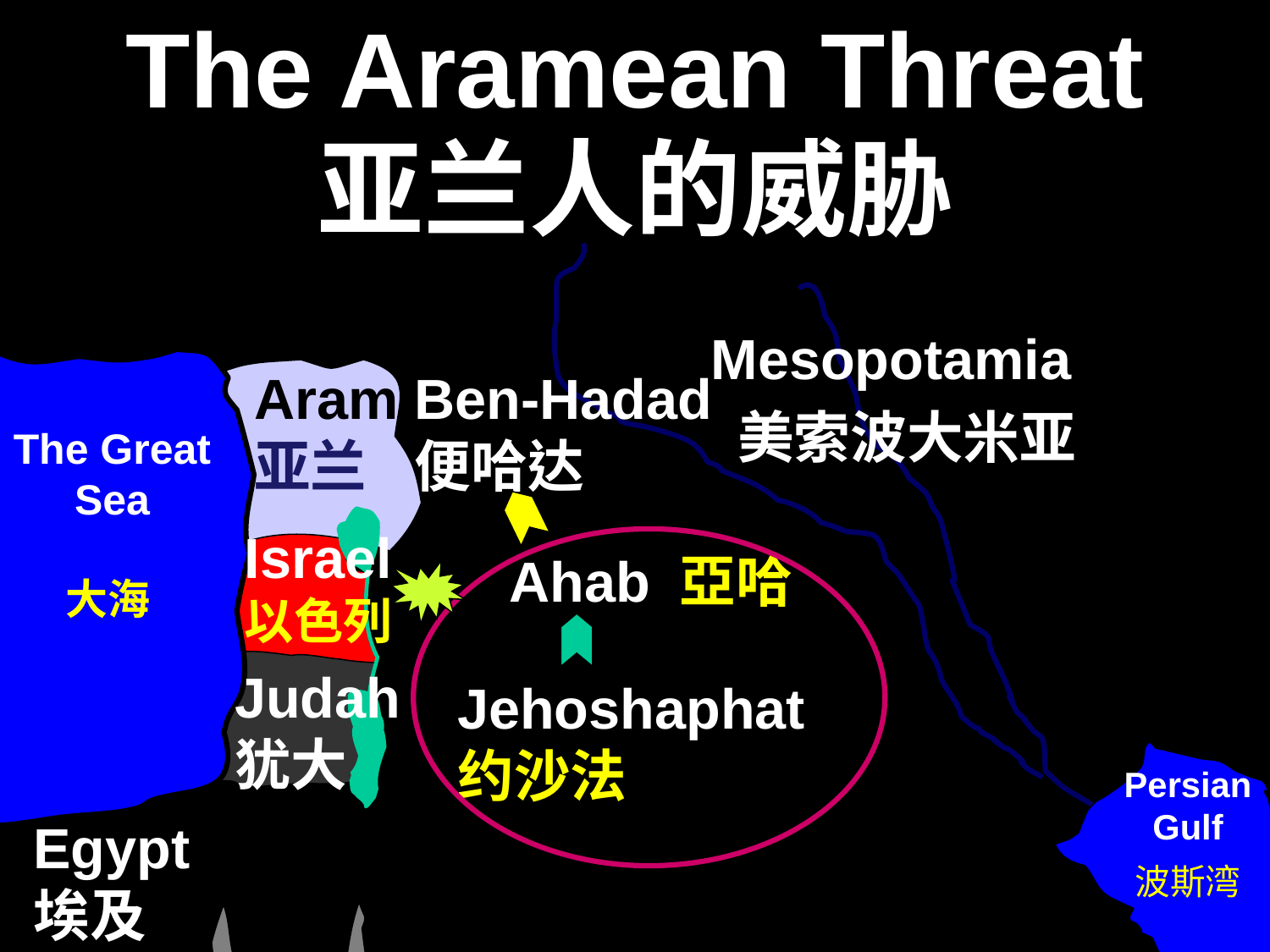

# The Aramean Threat
亚兰人的威胁

Mesopotamia

Aram
亚兰
Ben-Hadad
便哈达

美索波大米亚
The Great Sea

Israel
以色列

Ahab 亞哈

大海

Judah
犹大
Jehoshaphat
约沙法

Persian Gulf
Egypt
埃及
波斯湾